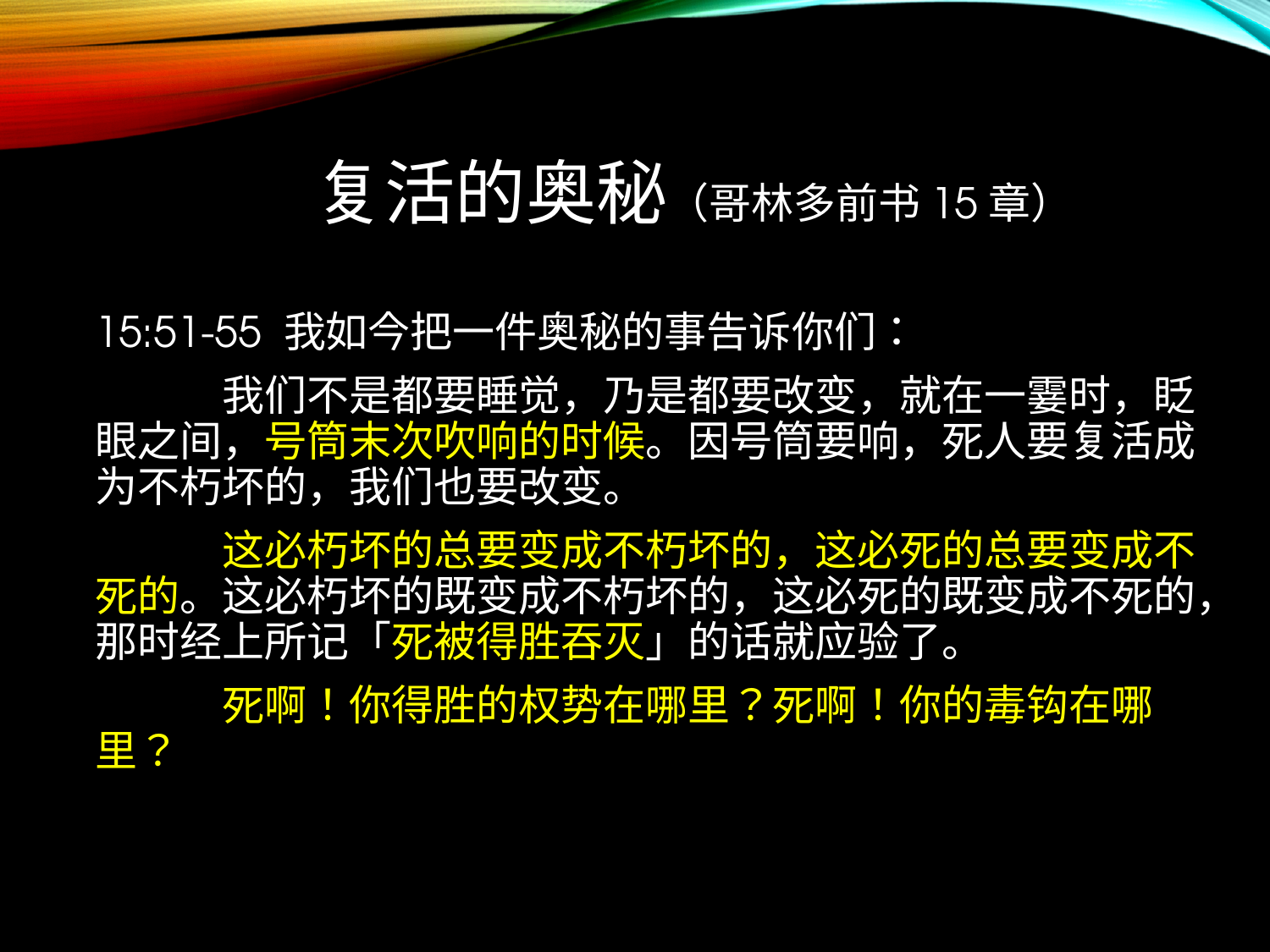

# 复活的奥秘（哥林多前书15章）
15:51-55 我如今把一件奥秘的事告诉你们：
	我们不是都要睡觉，乃是都要改变，就在一霎时，眨眼之间，号筒末次吹响的时候。因号筒要响，死人要复活成为不朽坏的，我们也要改变。
	这必朽坏的总要变成不朽坏的，这必死的总要变成不死的。这必朽坏的既变成不朽坏的，这必死的既变成不死的，那时经上所记「死被得胜吞灭」的话就应验了。
	死啊！你得胜的权势在哪里？死啊！你的毒钩在哪里？